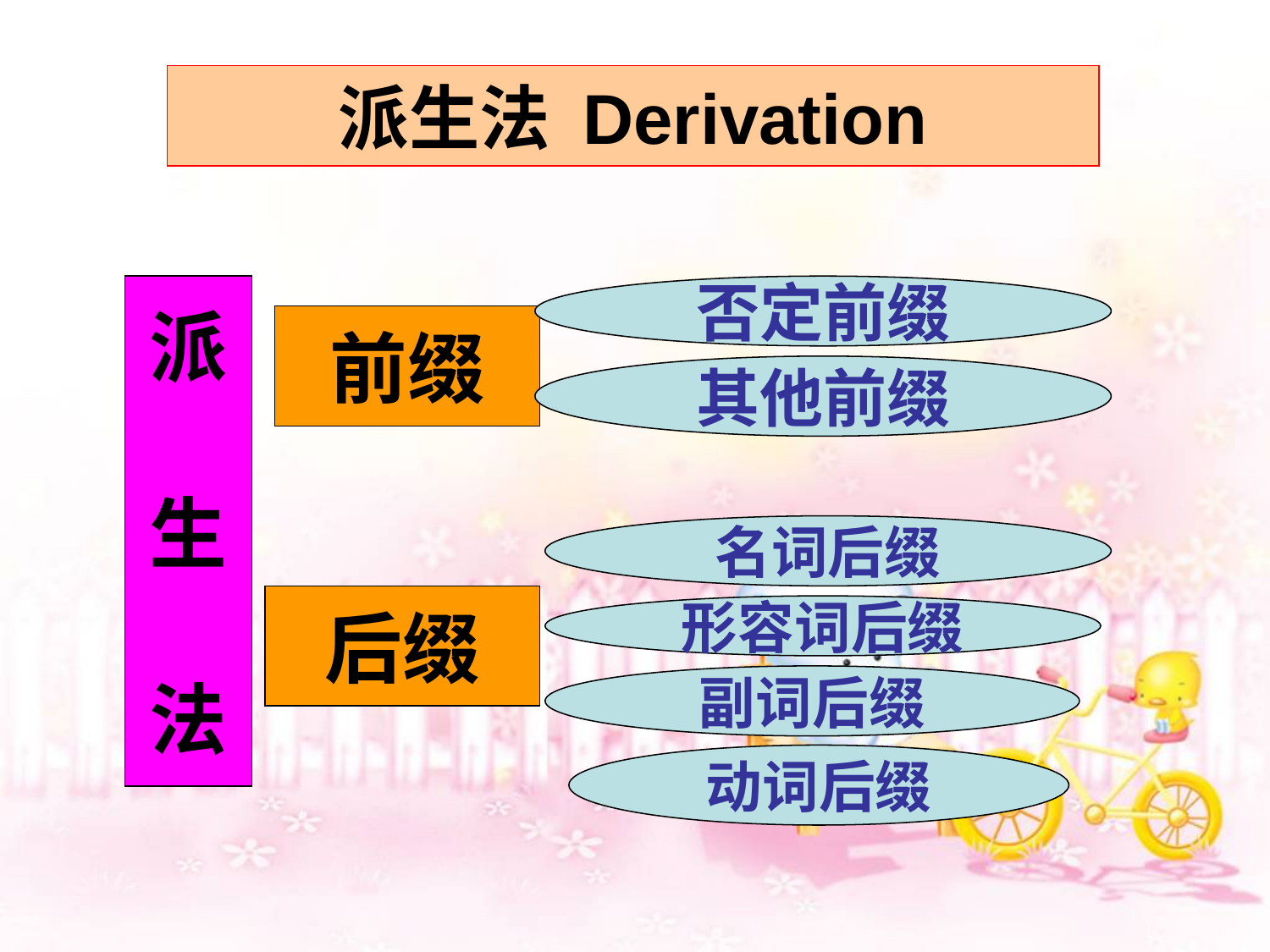

# 派生法 Derivation
派

生

法
否定前缀
前缀
其他前缀
名词后缀
后缀
形容词后缀
副词后缀
动词后缀